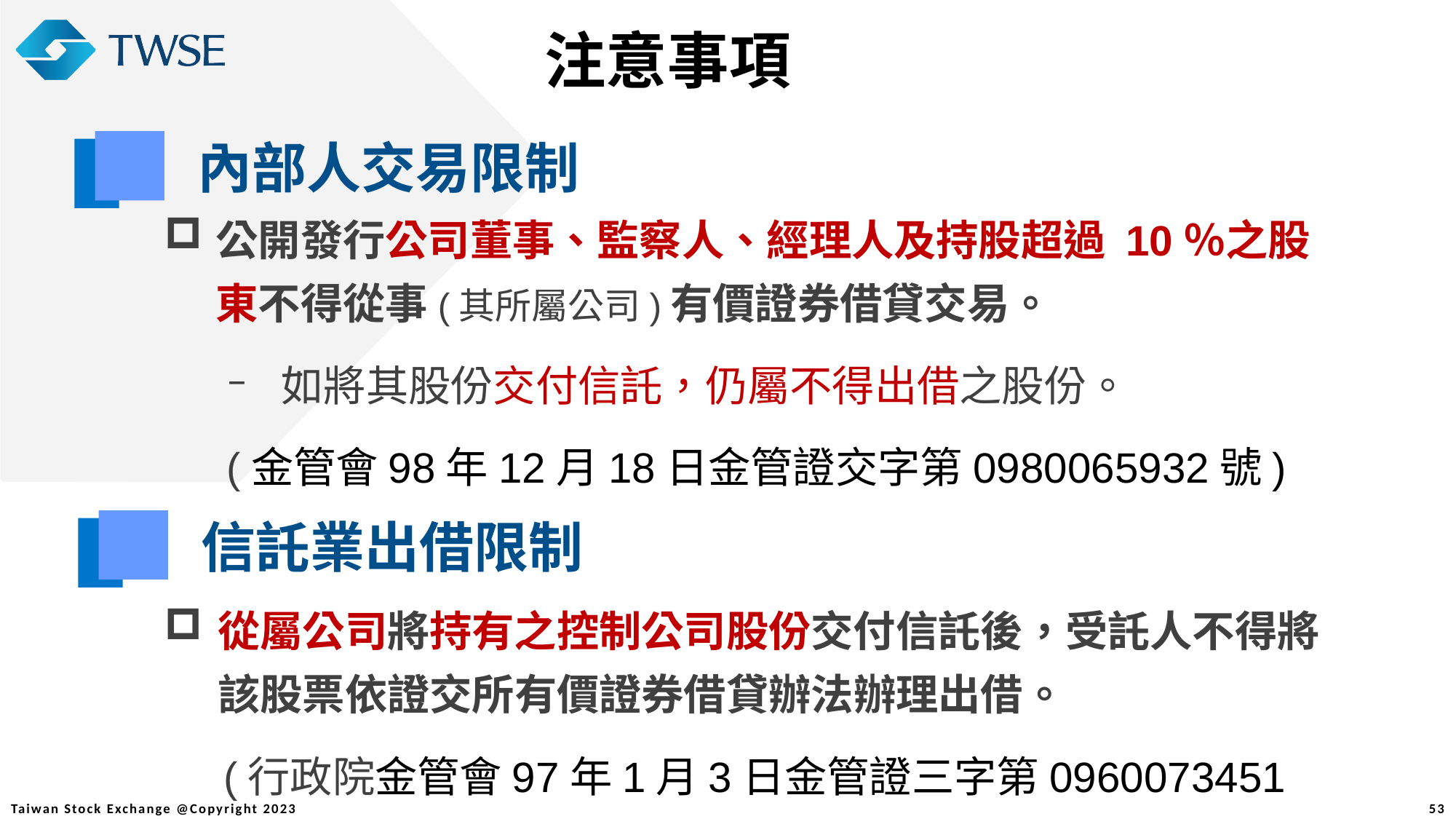

注意事項

內部人交易限制
公開發行公司董事、監察人、經理人及持股超過 10％之股東不得從事(其所屬公司)有價證券借貸交易。
如將其股份交付信託，仍屬不得出借之股份。
(金管會98年12月18日金管證交字第0980065932號)

從屬公司將持有之控制公司股份交付信託後，受託人不得將該股票依證交所有價證券借貸辦法辦理出借。
     (行政院金管會97年1月3日金管證三字第0960073451號)

信託業出借限制
53